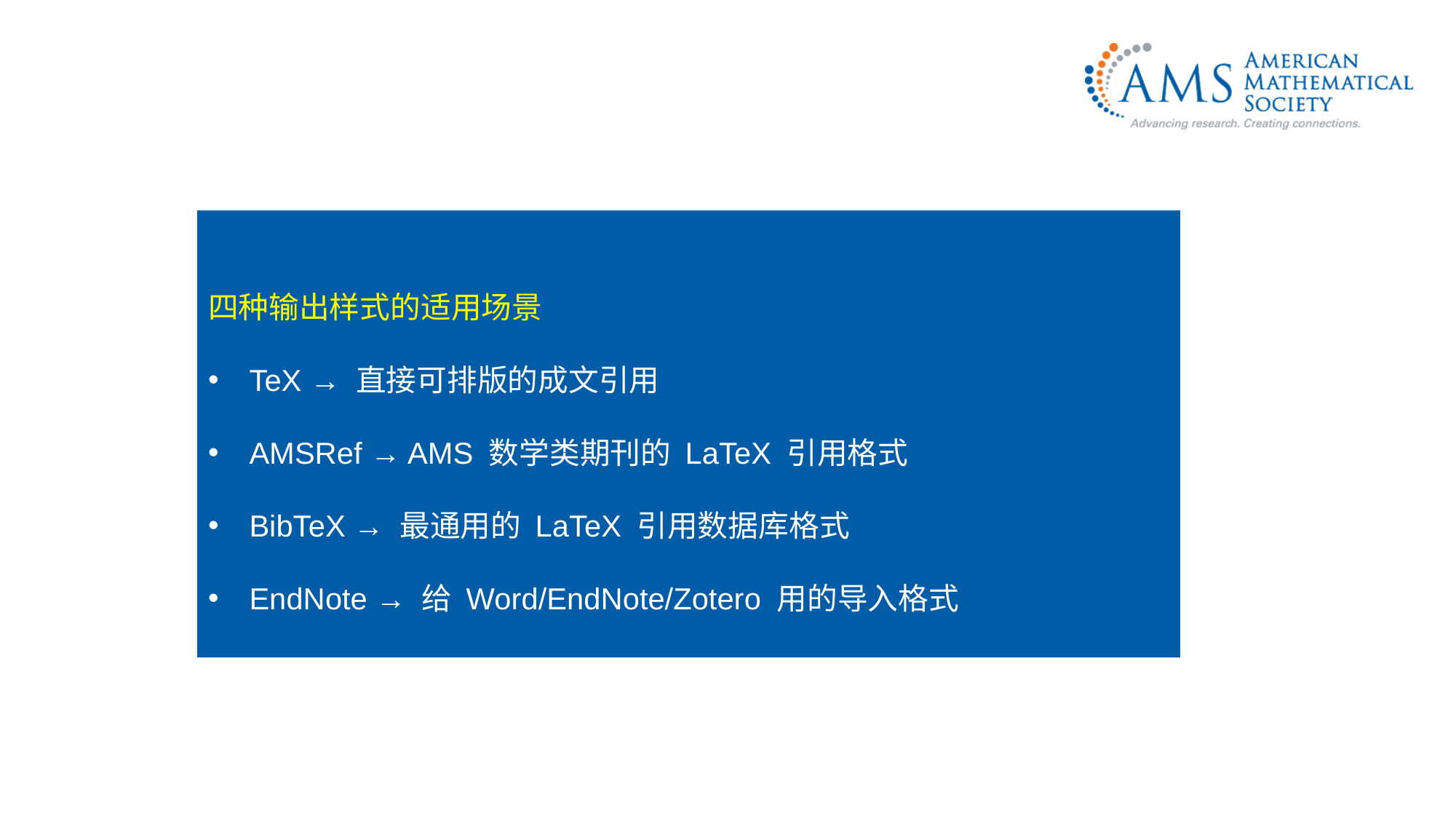

四种输出样式的适用场景
TeX → 直接可排版的成文引用
AMSRef → AMS 数学类期刊的 LaTeX 引用格式
BibTeX → 最通用的 LaTeX 引用数据库格式
EndNote → 给 Word/EndNote/Zotero 用的导入格式